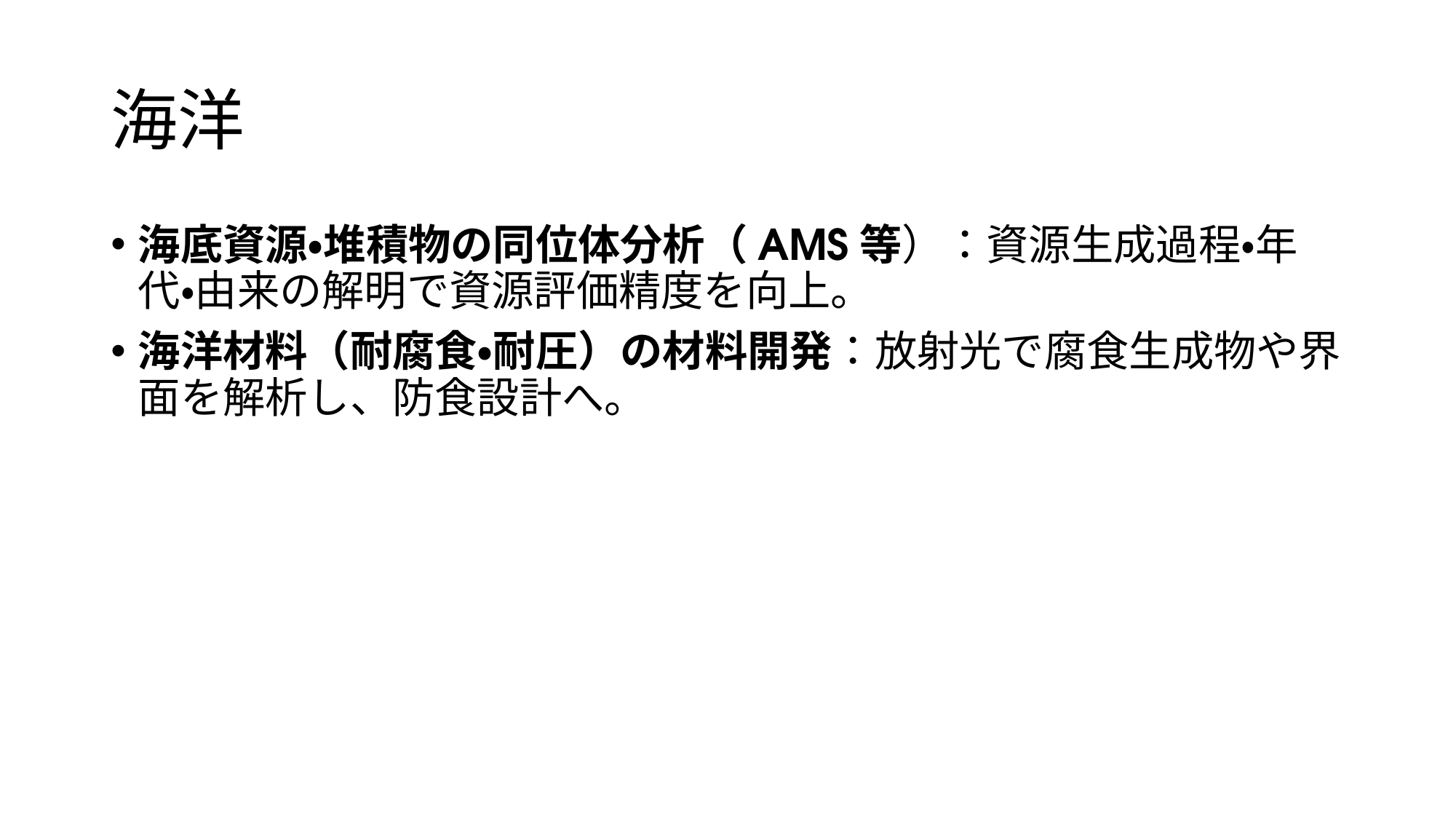

# 海洋
海底資源・堆積物の同位体分析（AMS等）：資源生成過程・年代・由来の解明で資源評価精度を向上。
海洋材料（耐腐食・耐圧）の材料開発：放射光で腐食生成物や界面を解析し、防食設計へ。